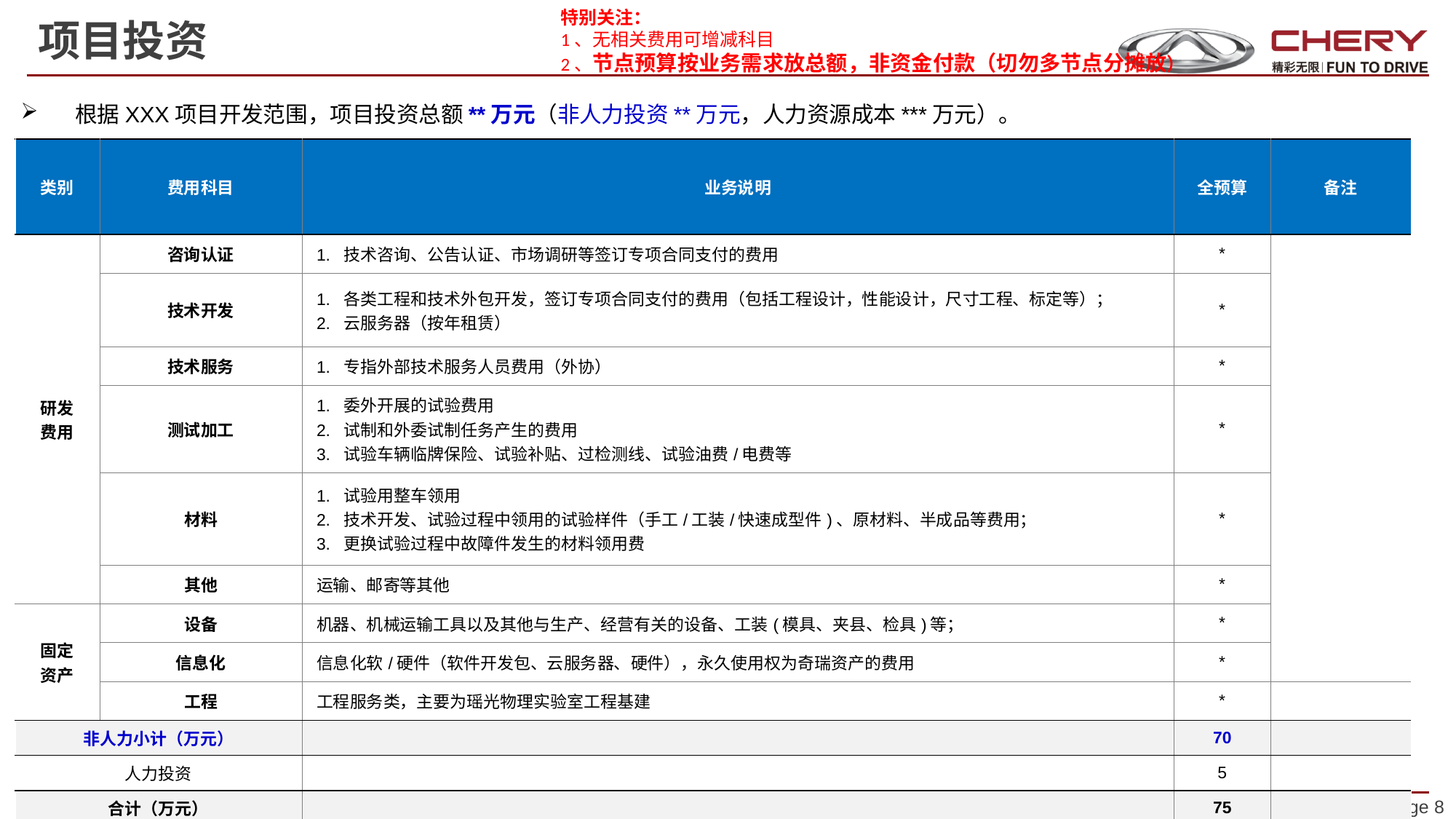

特别关注：
1、无相关费用可增减科目
2、节点预算按业务需求放总额，非资金付款（切勿多节点分摊放）
项目投资
根据XXX项目开发范围，项目投资总额**万元（非人力投资**万元，人力资源成本***万元）。
| 类别 | 费用科目 | 业务说明 | 全预算 | 备注 |
| --- | --- | --- | --- | --- |
| 研发 费用 | 咨询认证 | 技术咨询、公告认证、市场调研等签订专项合同支付的费用 | \* |  |
|  | 技术开发 | 各类工程和技术外包开发，签订专项合同支付的费用（包括工程设计，性能设计，尺寸工程、标定等）； 云服务器（按年租赁） | \* |  |
|  | 技术服务 | 专指外部技术服务人员费用（外协） | \* |  |
|  | 测试加工 | 委外开展的试验费用 试制和外委试制任务产生的费用 试验车辆临牌保险、试验补贴、过检测线、试验油费/电费等 | \* |  |
|  | 材料 | 试验用整车领用 技术开发、试验过程中领用的试验样件（手工/工装/快速成型件)、原材料、半成品等费用； 更换试验过程中故障件发生的材料领用费 | \* |  |
|  | 其他 | 运输、邮寄等其他 | \* |  |
| 固定 资产 | 设备 | 机器、机械运输工具以及其他与生产、经营有关的设备、工装(模具、夹县、检具)等； | \* |  |
|  | 信息化 | 信息化软/硬件（软件开发包、云服务器、硬件），永久使用权为奇瑞资产的费用 | \* |  |
|  | 工程 | 工程服务类，主要为瑶光物理实验室工程基建 | \* |  |
| 非人力小计（万元） |  |  | 70 |  |
| 人力投资 |  |  | 5 |  |
| 合计（万元） |  |  | 75 |  |
Page 8